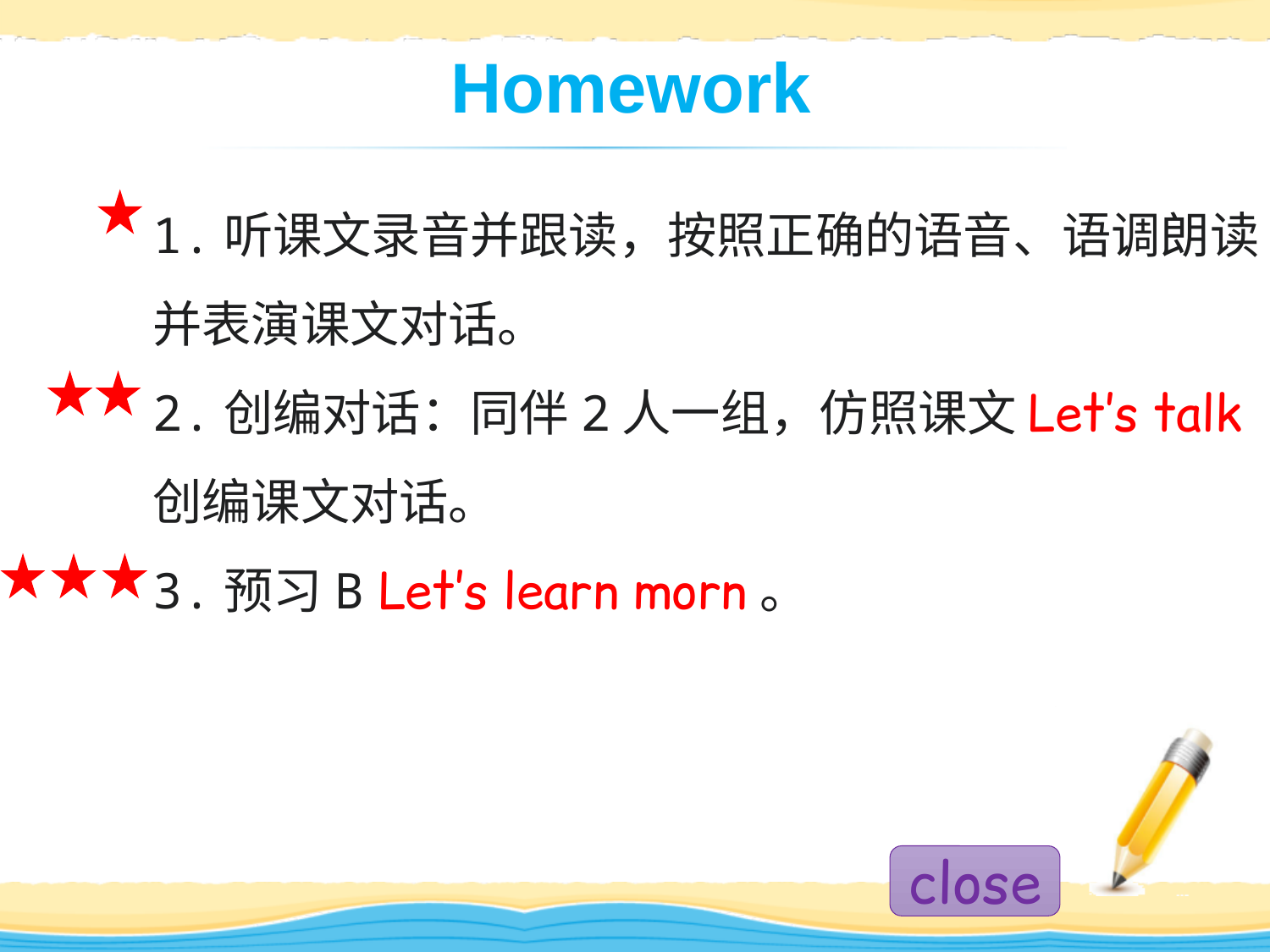

1.听课文录音并跟读，按照正确的语音、语调朗读并表演课文对话。
2.创编对话：同伴2人一组，仿照课文Let’s talk创编课文对话。
3.预习B Let’s learn morn。